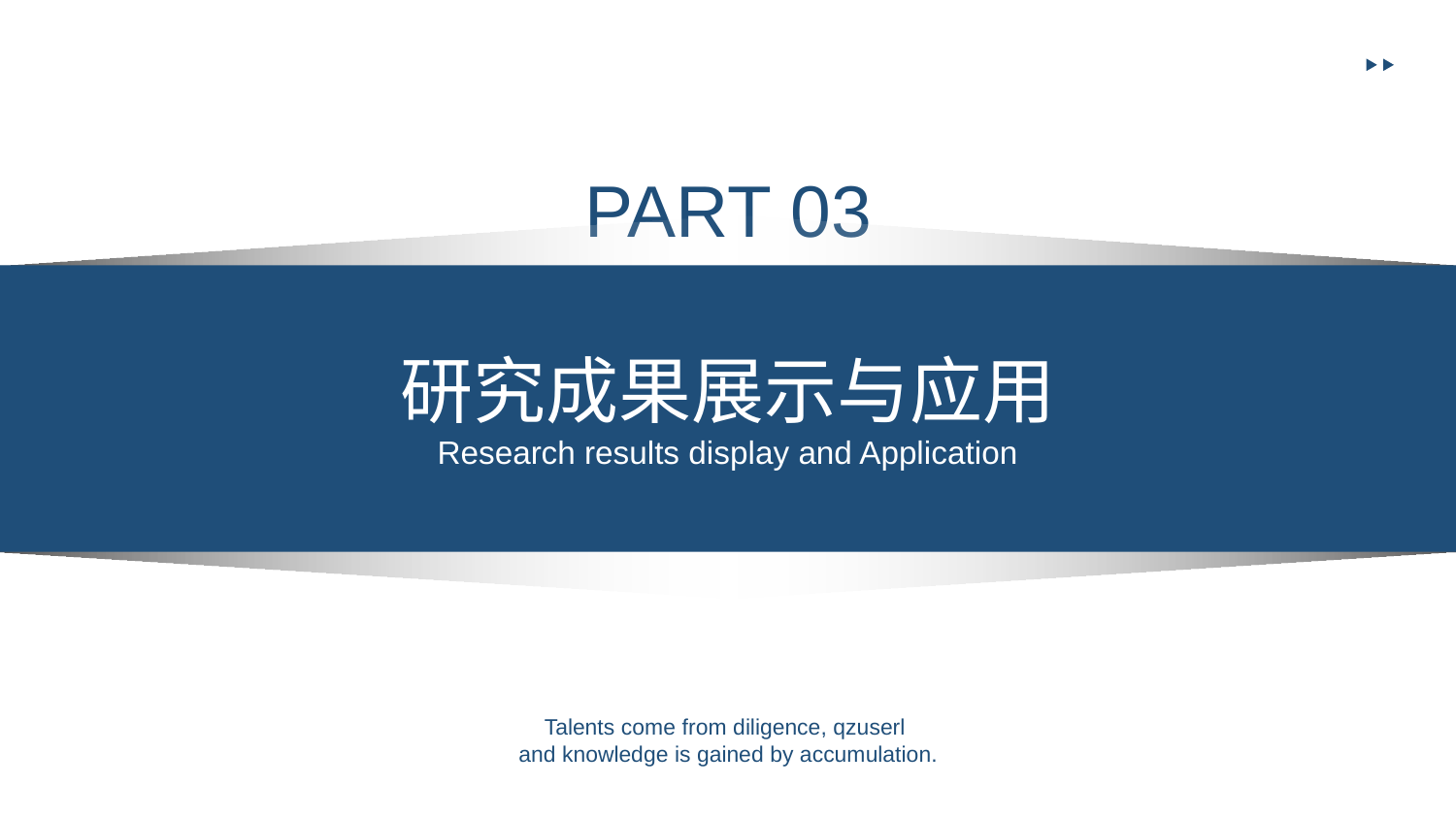

PART 03

研究成果展示与应用
Research results display and Application
Talents come from diligence, qzuserl
and knowledge is gained by accumulation.